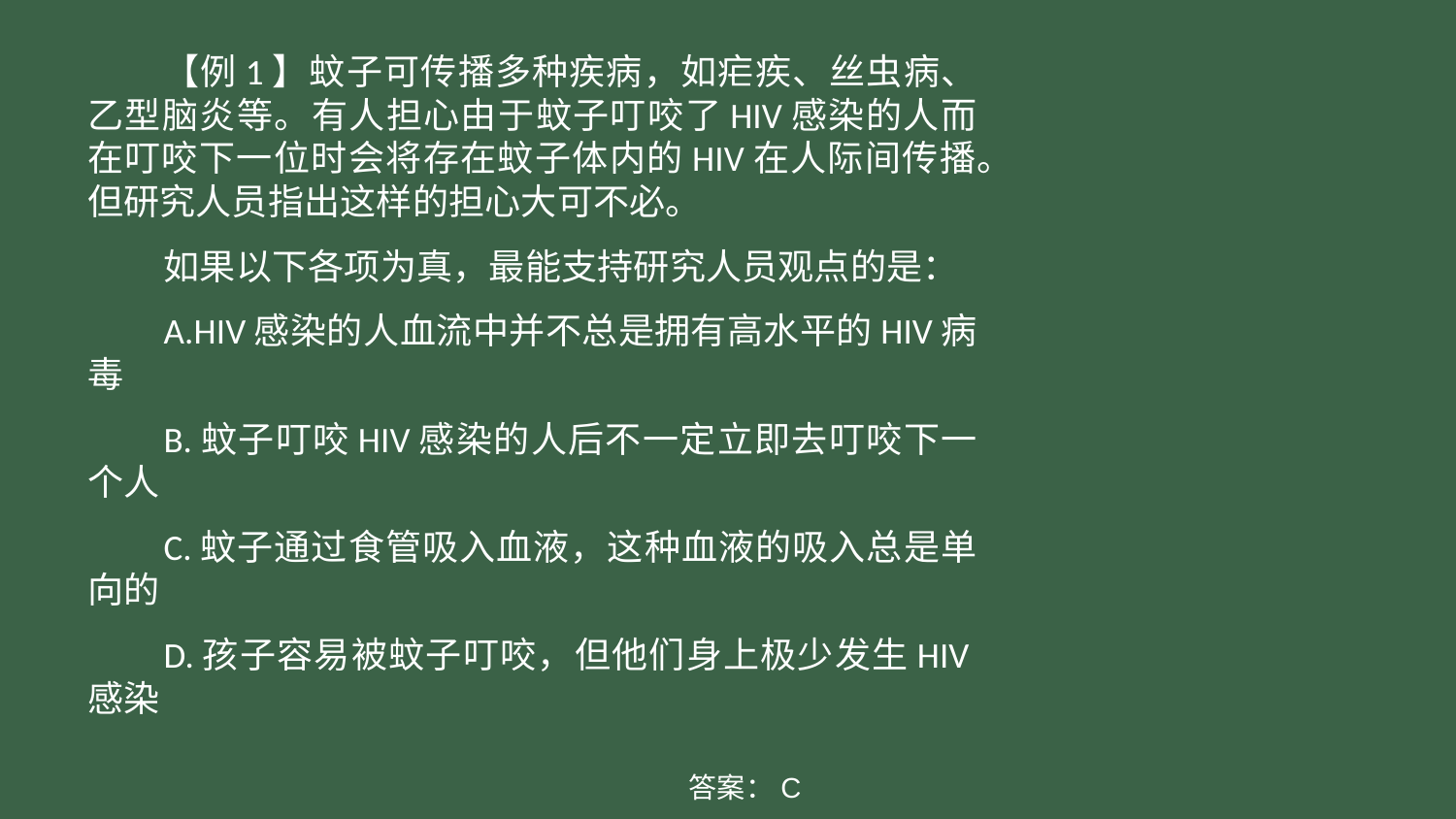

【例1】蚊子可传播多种疾病，如疟疾、丝虫病、乙型脑炎等。有人担心由于蚊子叮咬了HIV感染的人而在叮咬下一位时会将存在蚊子体内的HIV在人际间传播。但研究人员指出这样的担心大可不必。
如果以下各项为真，最能支持研究人员观点的是：
A.HIV感染的人血流中并不总是拥有高水平的HIV病毒
B.蚊子叮咬HIV感染的人后不一定立即去叮咬下一个人
C.蚊子通过食管吸入血液，这种血液的吸入总是单向的
D.孩子容易被蚊子叮咬，但他们身上极少发生HIV感染

答案：C